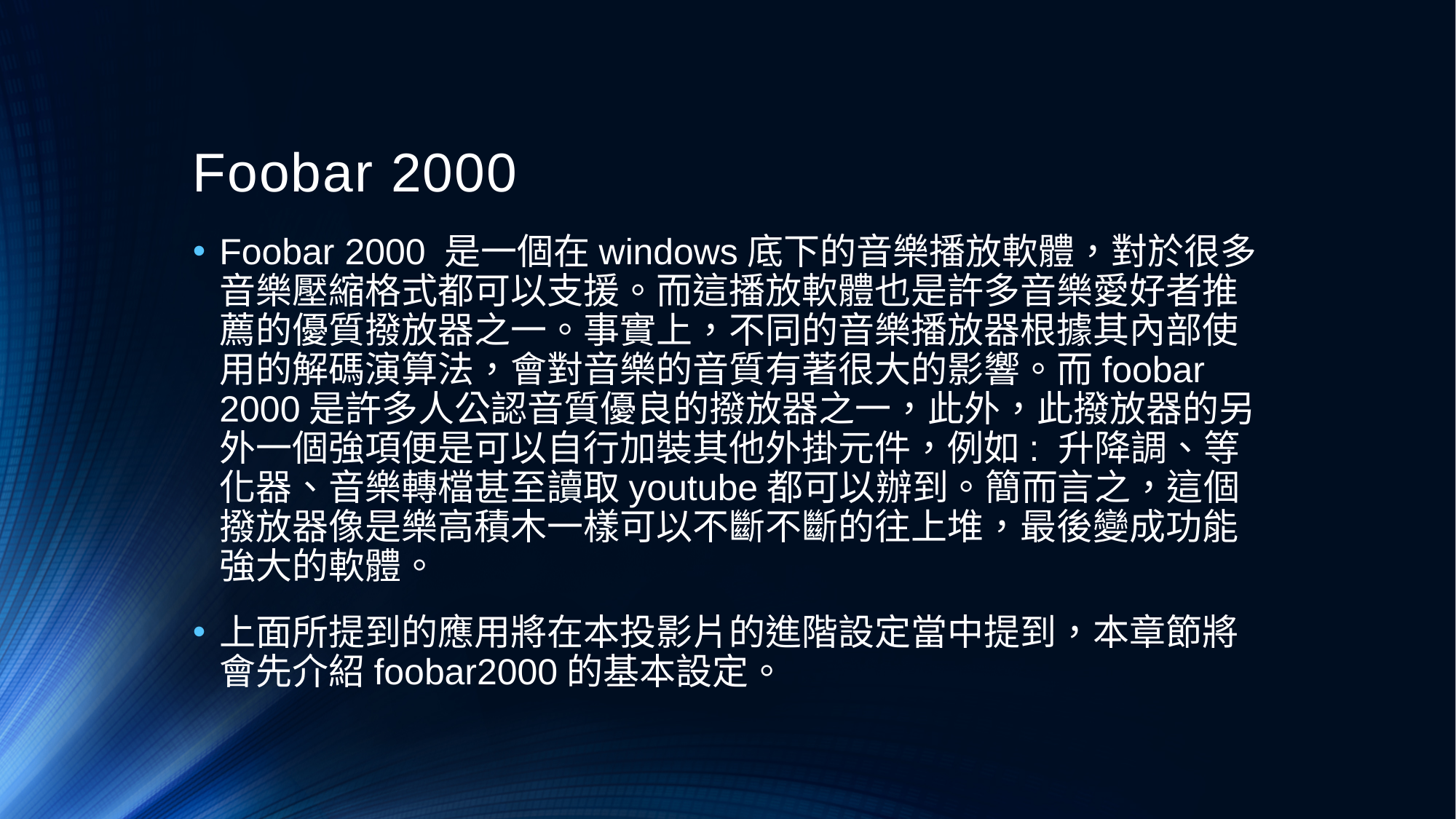

# Foobar 2000
Foobar 2000 是一個在windows底下的音樂播放軟體，對於很多音樂壓縮格式都可以支援。而這播放軟體也是許多音樂愛好者推薦的優質撥放器之一。事實上，不同的音樂播放器根據其內部使用的解碼演算法，會對音樂的音質有著很大的影響。而foobar 2000是許多人公認音質優良的撥放器之一，此外，此撥放器的另外一個強項便是可以自行加裝其他外掛元件，例如: 升降調、等化器、音樂轉檔甚至讀取youtube都可以辦到。簡而言之，這個撥放器像是樂高積木一樣可以不斷不斷的往上堆，最後變成功能強大的軟體。
上面所提到的應用將在本投影片的進階設定當中提到，本章節將會先介紹foobar2000的基本設定。